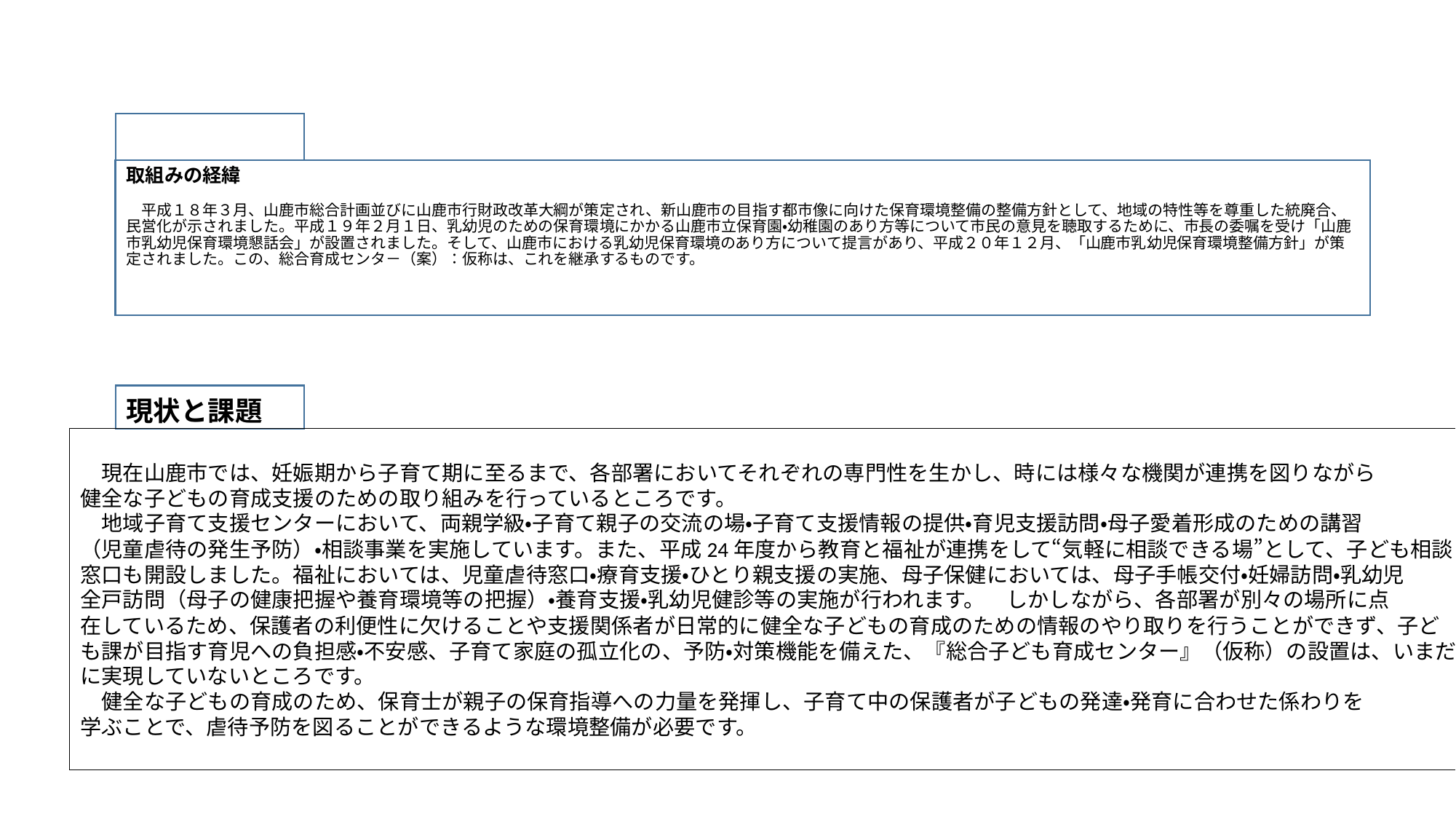

# 取組みの経緯 　平成１８年３月、山鹿市総合計画並びに山鹿市行財政改革大綱が策定され、新山鹿市の目指す都市像に向けた保育環境整備の整備方針として、地域の特性等を尊重した統廃合、民営化が示されました。平成１９年２月１日、乳幼児のための保育環境にかかる山鹿市立保育園・幼稚園のあり方等について市民の意見を聴取するために、市長の委嘱を受け「山鹿市乳幼児保育環境懇話会」が設置されました。そして、山鹿市における乳幼児保育環境のあり方について提言があり、平成２０年１２月、「山鹿市乳幼児保育環境整備方針」が策定されました。この、総合育成センタ－（案）：仮称は、これを継承するものです。

現状と課題

　現在山鹿市では、妊娠期から子育て期に至るまで、各部署においてそれぞれの専門性を生かし、時には様々な機関が連携を図りながら
健全な子どもの育成支援のための取り組みを行っているところです。
　地域子育て支援センターにおいて、両親学級・子育て親子の交流の場・子育て支援情報の提供・育児支援訪問・母子愛着形成のための講習
（児童虐待の発生予防）・相談事業を実施しています。また、平成24年度から教育と福祉が連携をして“気軽に相談できる場”として、子ども相談
窓口も開設しました。福祉においては、児童虐待窓口・療育支援・ひとり親支援の実施、母子保健においては、母子手帳交付・妊婦訪問・乳幼児
全戸訪問（母子の健康把握や養育環境等の把握）・養育支援・乳幼児健診等の実施が行われます。　しかしながら、各部署が別々の場所に点
在しているため、保護者の利便性に欠けることや支援関係者が日常的に健全な子どもの育成のための情報のやり取りを行うことができず、子ど
も課が目指す育児への負担感・不安感、子育て家庭の孤立化の、予防・対策機能を備えた、『総合子ども育成センター』（仮称）の設置は、いまだ
に実現していないところです。
　健全な子どもの育成のため、保育士が親子の保育指導への力量を発揮し、子育て中の保護者が子どもの発達・発育に合わせた係わりを
学ぶことで、虐待予防を図ることができるような環境整備が必要です。